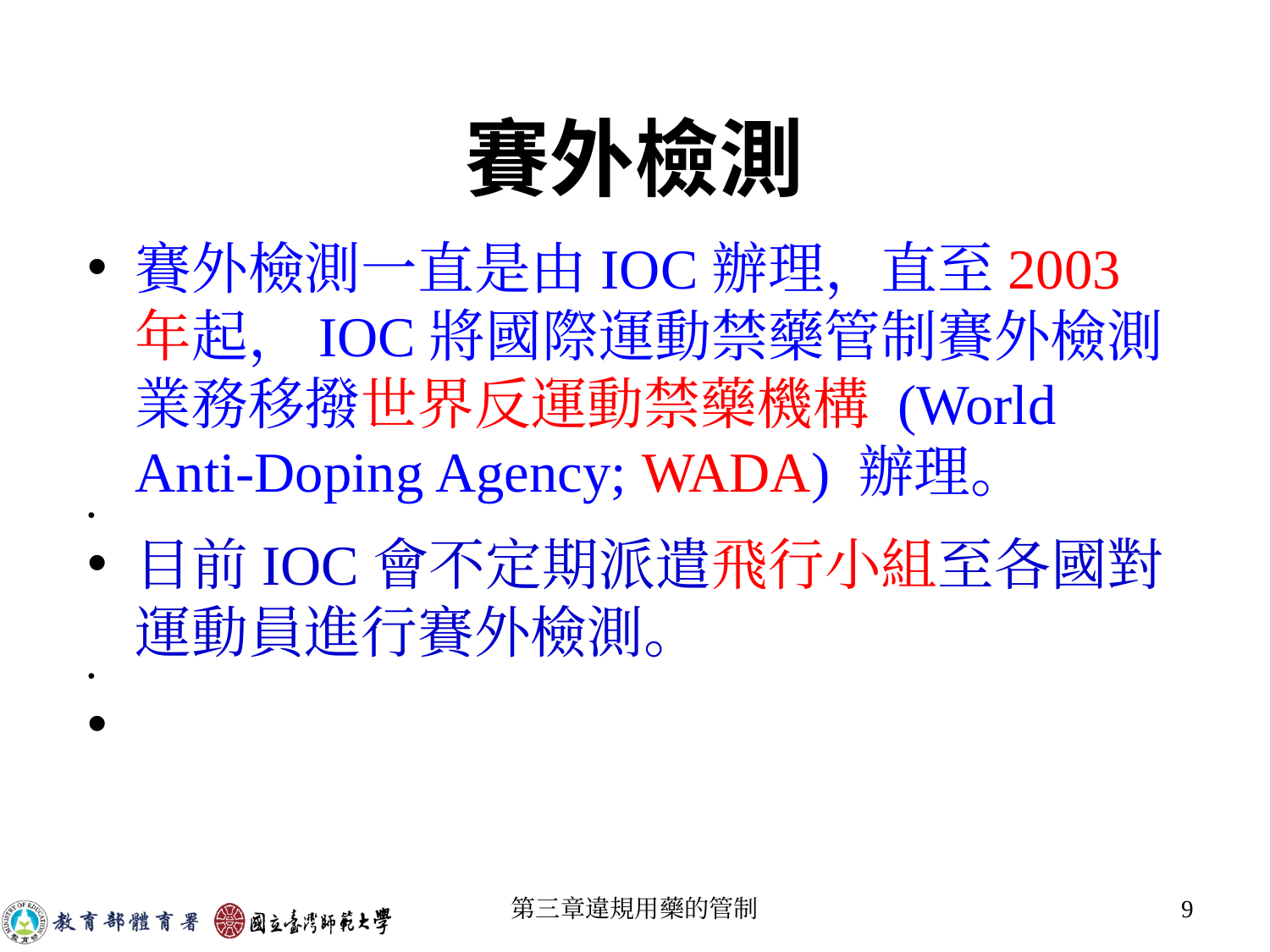

賽外檢測
賽外檢測一直是由IOC辦理，直至2003年起，IOC將國際運動禁藥管制賽外檢測業務移撥世界反運動禁藥機構 (World Anti-Doping Agency; WADA) 辦理。

目前IOC會不定期派遣飛行小組至各國對運動員進行賽外檢測。

第三章違規用藥的管制
9